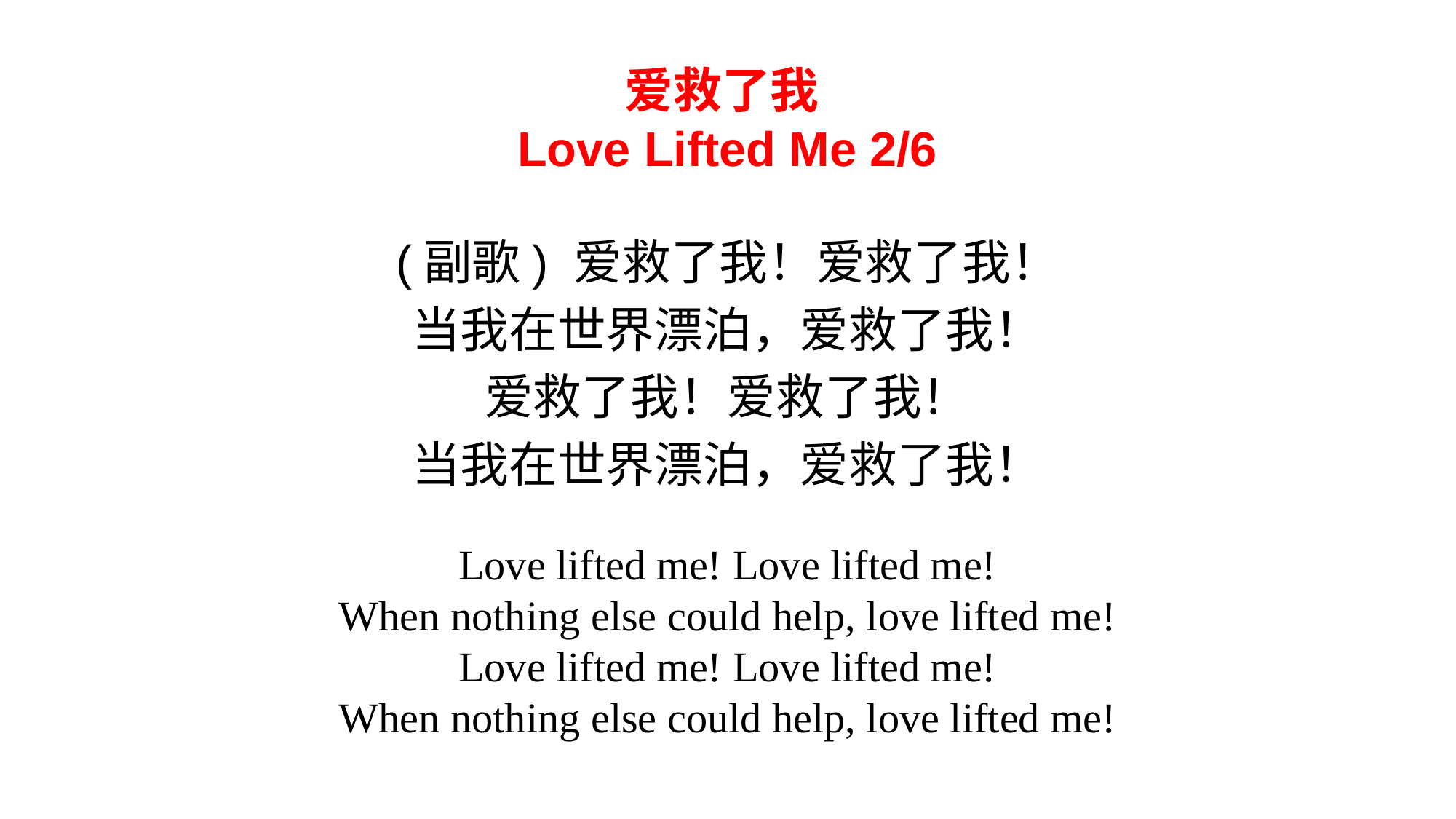

爱救了我
Love Lifted Me 2/6
(副歌) 爱救了我！爱救了我！
当我在世界漂泊，爱救了我！
爱救了我！爱救了我！
当我在世界漂泊，爱救了我！

Love lifted me! Love lifted me!
When nothing else could help, love lifted me!
Love lifted me! Love lifted me!
When nothing else could help, love lifted me!